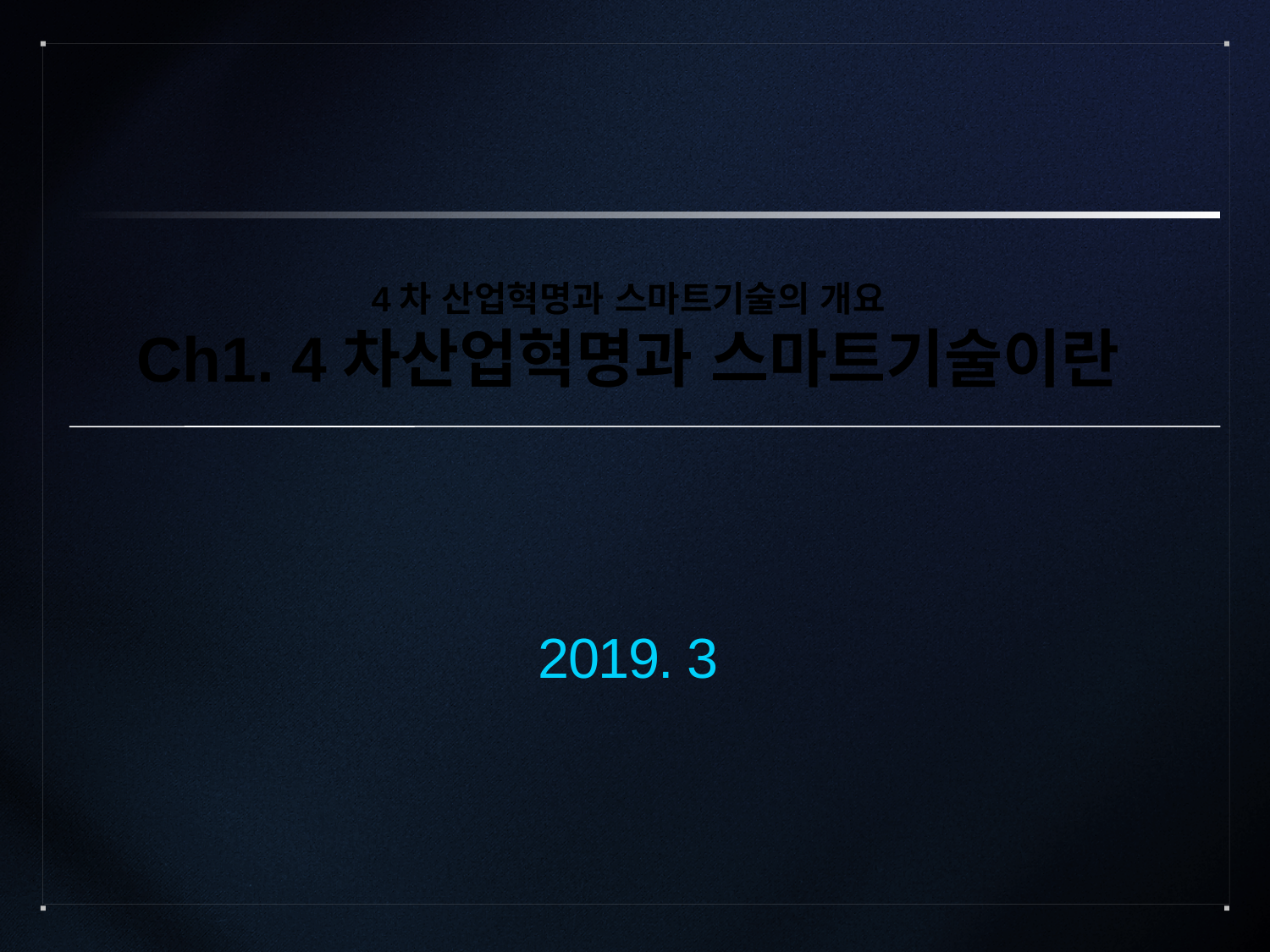

4차 산업혁명과 스마트기술의 개요
Ch1. 4차산업혁명과 스마트기술이란
2019. 3